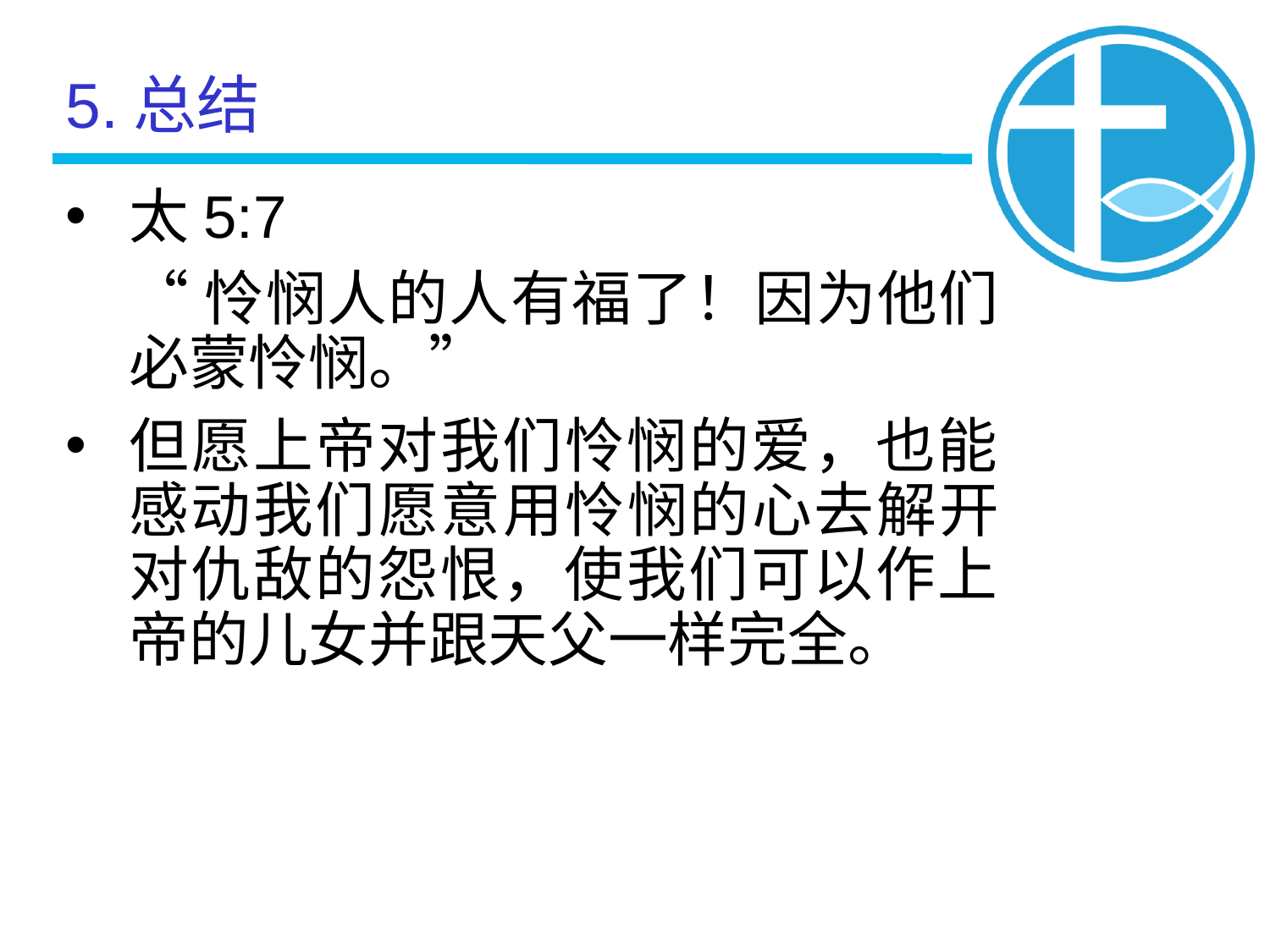

5.总结
太5:7
“怜悯人的人有福了！因为他们必蒙怜悯。”
但愿上帝对我们怜悯的爱，也能感动我们愿意用怜悯的心去解开对仇敌的怨恨，使我们可以作上帝的儿女并跟天父一样完全。